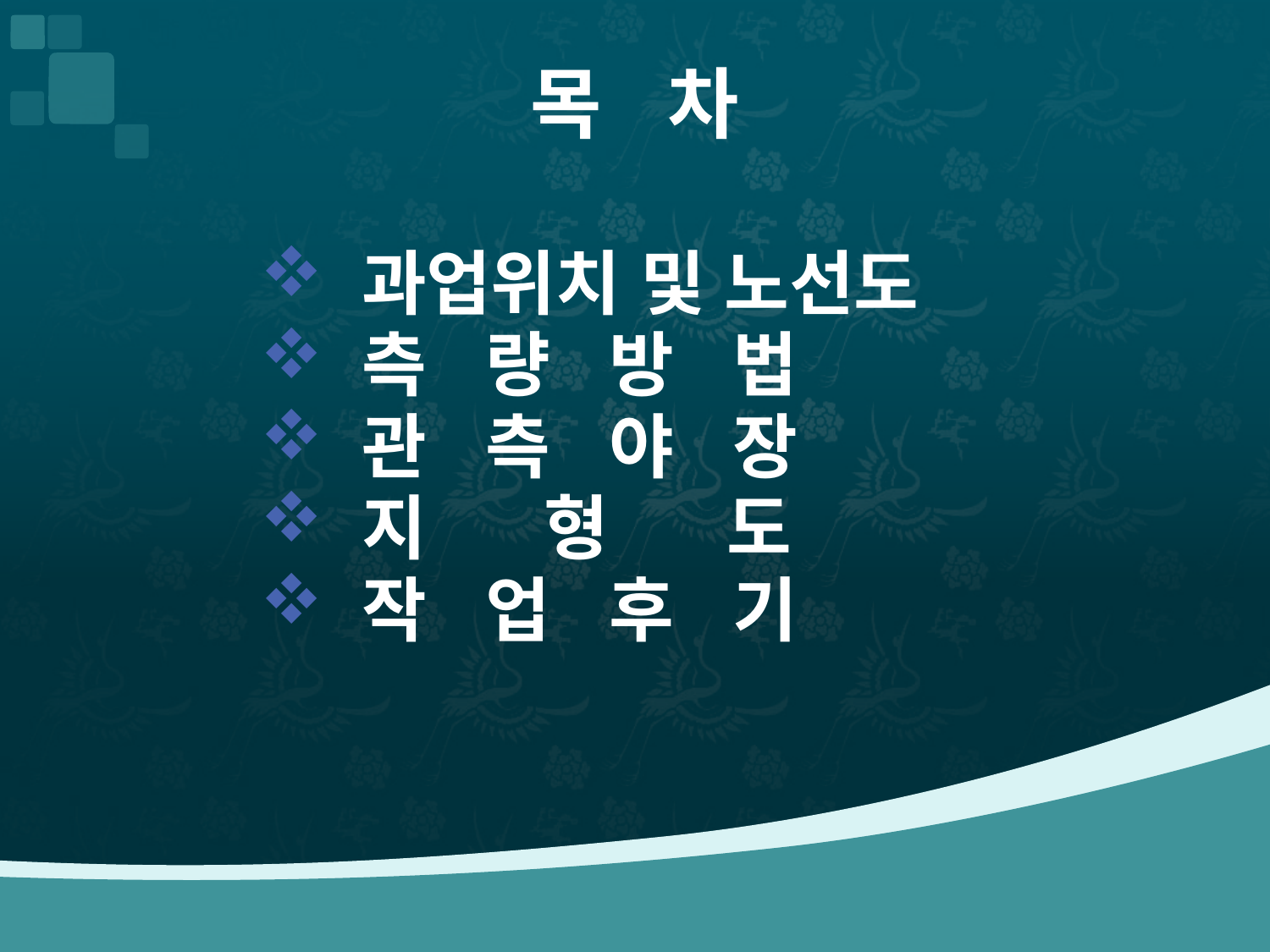

목   차
 과업위치 및 노선도
 측   량   방   법
 관   측   야   장
 지      형      도
 작   업   후   기